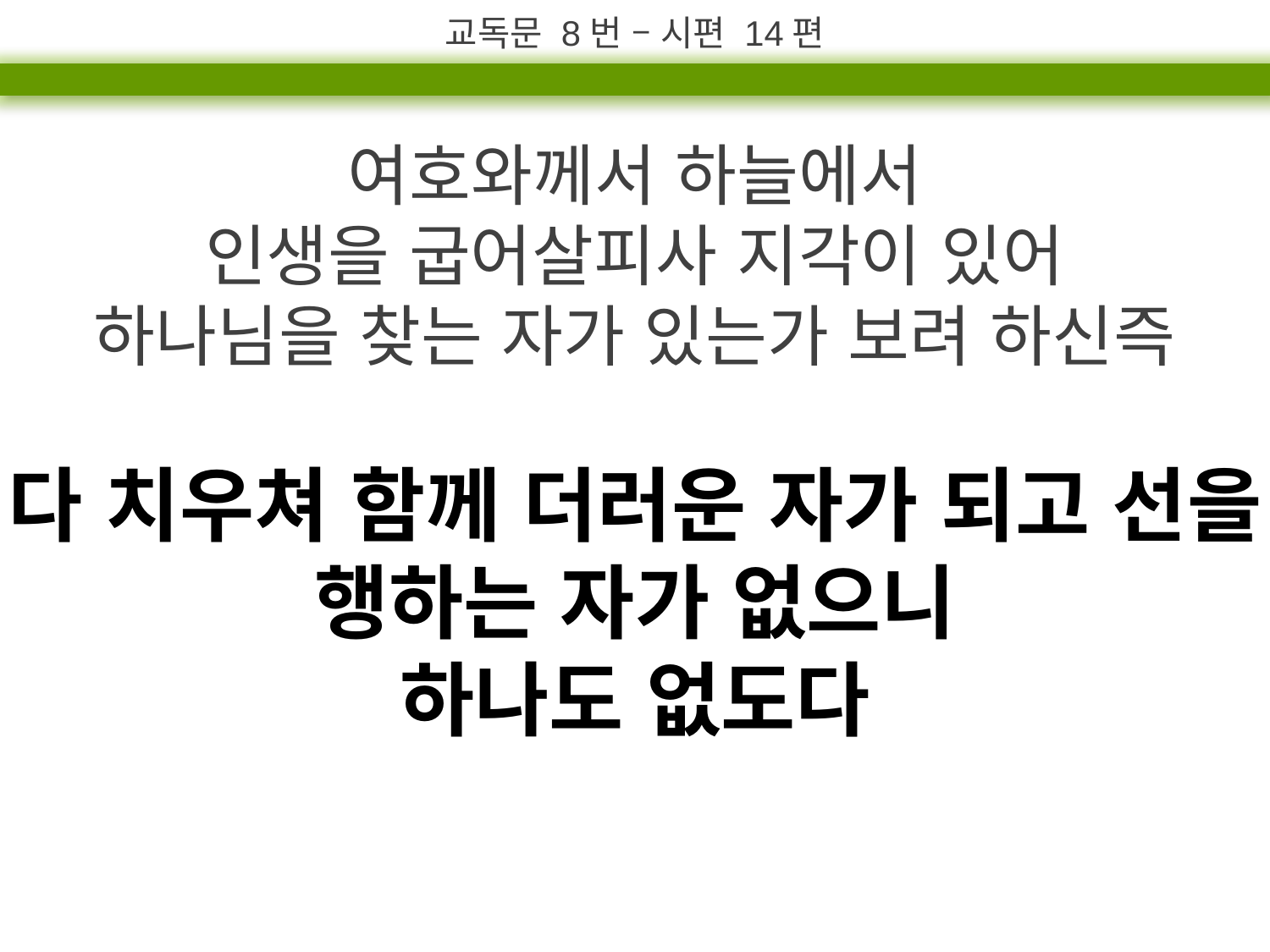

교독문 8번 – 시편 14편

여호와께서 하늘에서
인생을 굽어살피사 지각이 있어
하나님을 찾는 자가 있는가 보려 하신즉
다 치우쳐 함께 더러운 자가 되고 선을 행하는 자가 없으니
하나도 없도다